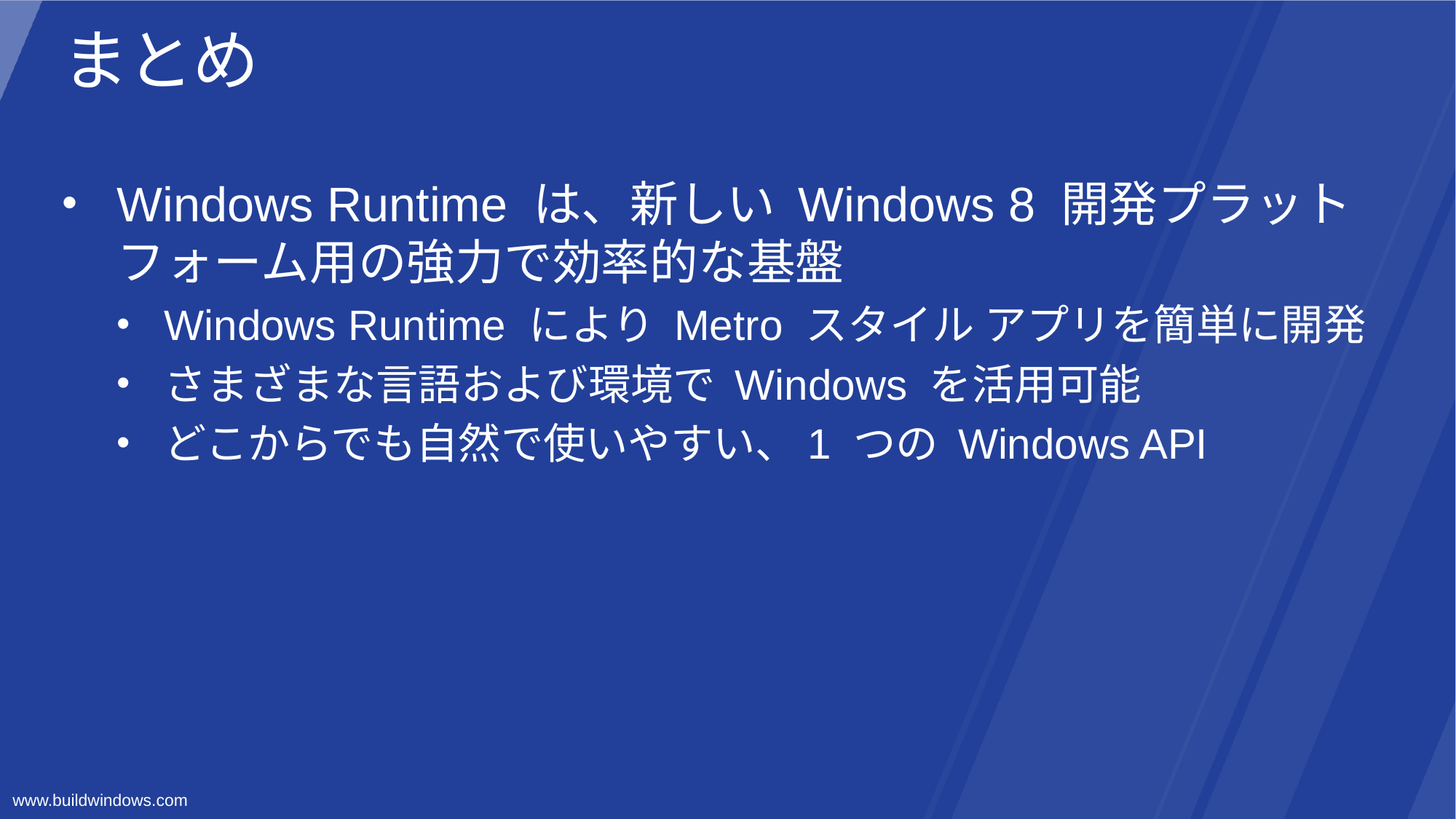

# まとめ
Windows Runtime は、新しい Windows 8 開発プラットフォーム用の強力で効率的な基盤
Windows Runtime により Metro スタイル アプリを簡単に開発
さまざまな言語および環境で Windows を活用可能
どこからでも自然で使いやすい、1 つの Windows API